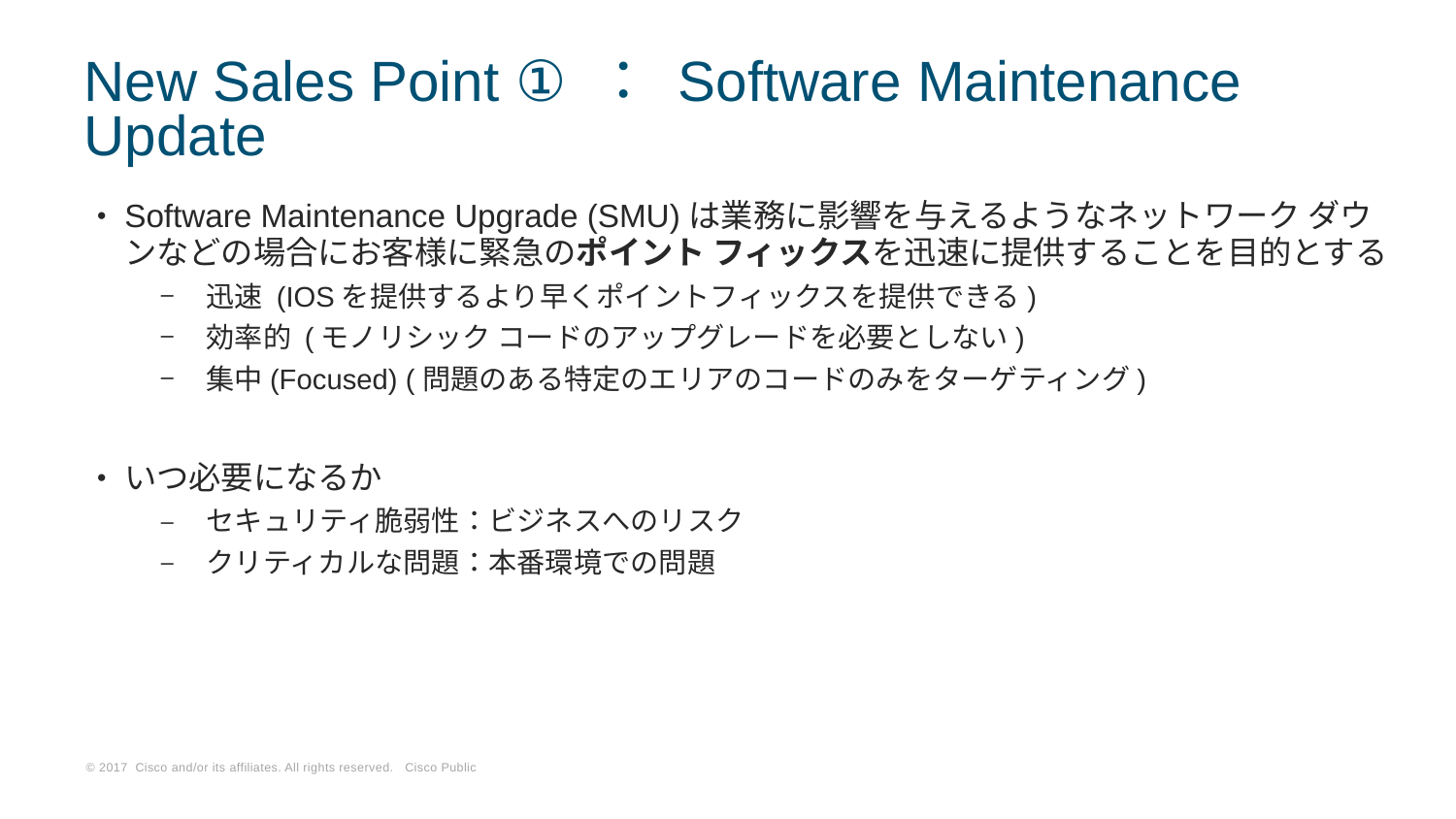

# New Sales Point ① ： Software Maintenance Update
Software Maintenance Upgrade (SMU)は業務に影響を与えるようなネットワーク ダウンなどの場合にお客様に緊急のポイント フィックスを迅速に提供することを目的とする
迅速 (IOSを提供するより早くポイントフィックスを提供できる)
効率的 (モノリシック コードのアップグレードを必要としない)
集中(Focused) (問題のある特定のエリアのコードのみをターゲティング)

いつ必要になるか
セキュリティ脆弱性：ビジネスへのリスク
クリティカルな問題：本番環境での問題